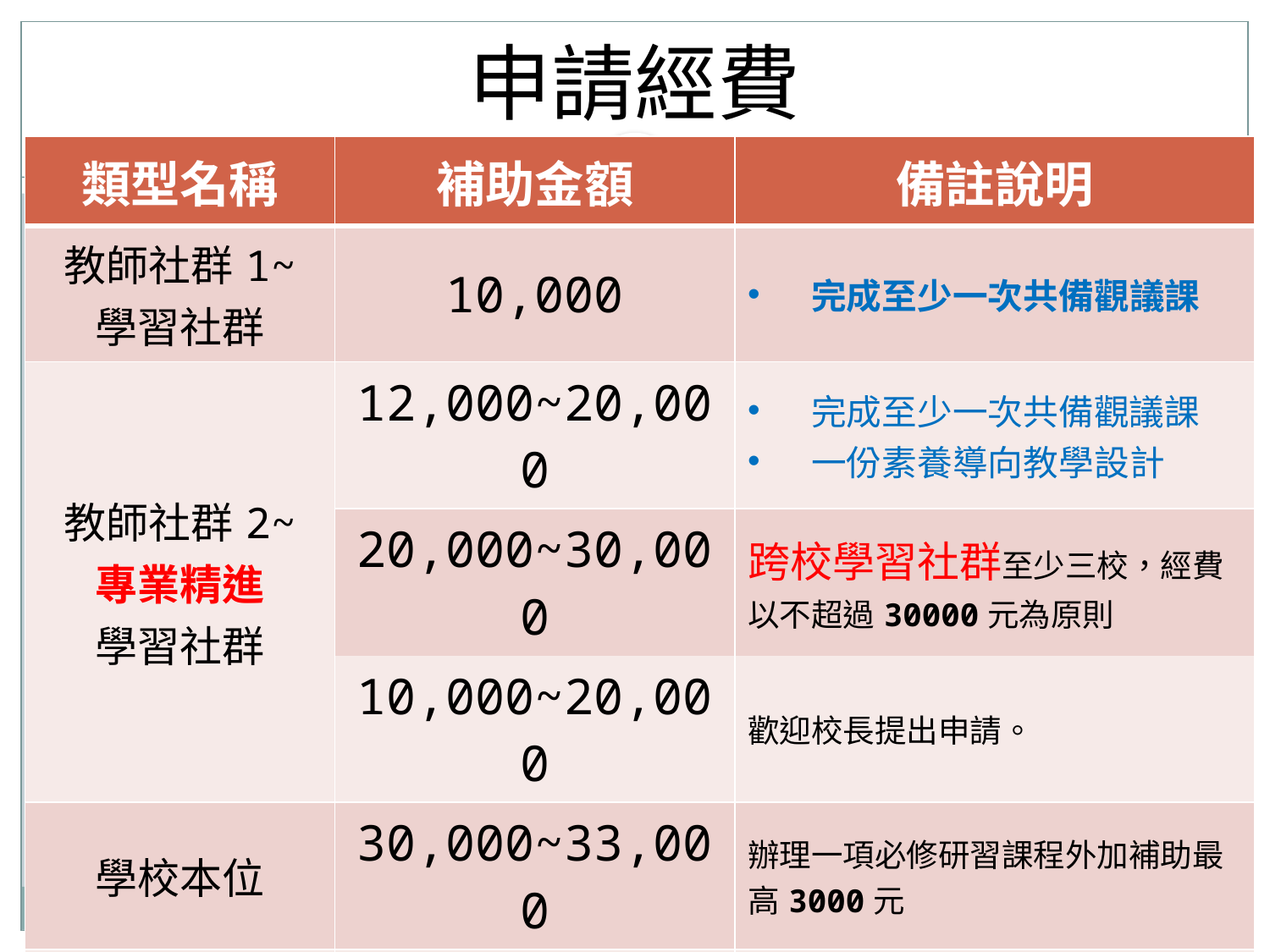

申請經費
| 類型名稱 | 補助金額 | 備註說明 |
| --- | --- | --- |
| 教師社群1~ 學習社群 | 10,000 | 完成至少一次共備觀議課 |
| 教師社群2~ 專業精進 學習社群 | 12,000~20,000 | 完成至少一次共備觀議課 一份素養導向教學設計 |
|  | 20,000~30,000 | 跨校學習社群至少三校，經費以不超過30000元為原則 |
|  | 10,000~20,000 | 歡迎校長提出申請。 |
| 學校本位 | 30,000~33,000 | 辦理一項必修研習課程外加補助最高3000元 |
| 策略聯盟 | 50,000~200,000 | 1.第1優先：5校上限20萬元整。 2.第2優先：4校上限15萬元整。 3.第3優先：3校上限10萬元整。 4.第4優先：2校上限5萬元整。 5.校數相同與輔導團結合者優先。 |